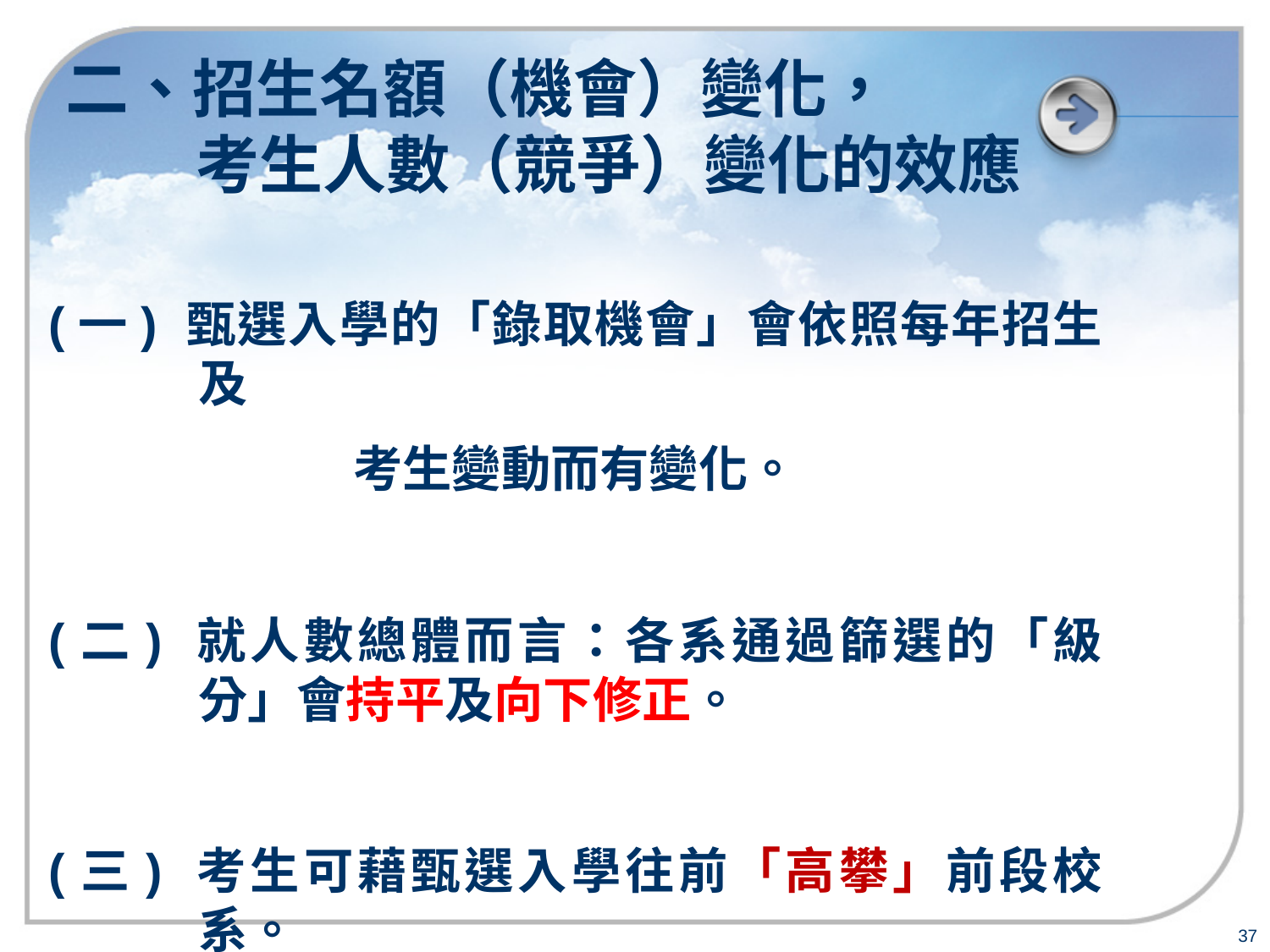

二、招生名額（機會）變化，
        考生人數（競爭）變化的效應

(一) 甄選入學的「錄取機會」會依照每年招生及
考生變動而有變化。

(二) 就人數總體而言：各系通過篩選的「級分」會持平及向下修正。

(三) 考生可藉甄選入學往前「高攀」前段校系。
37